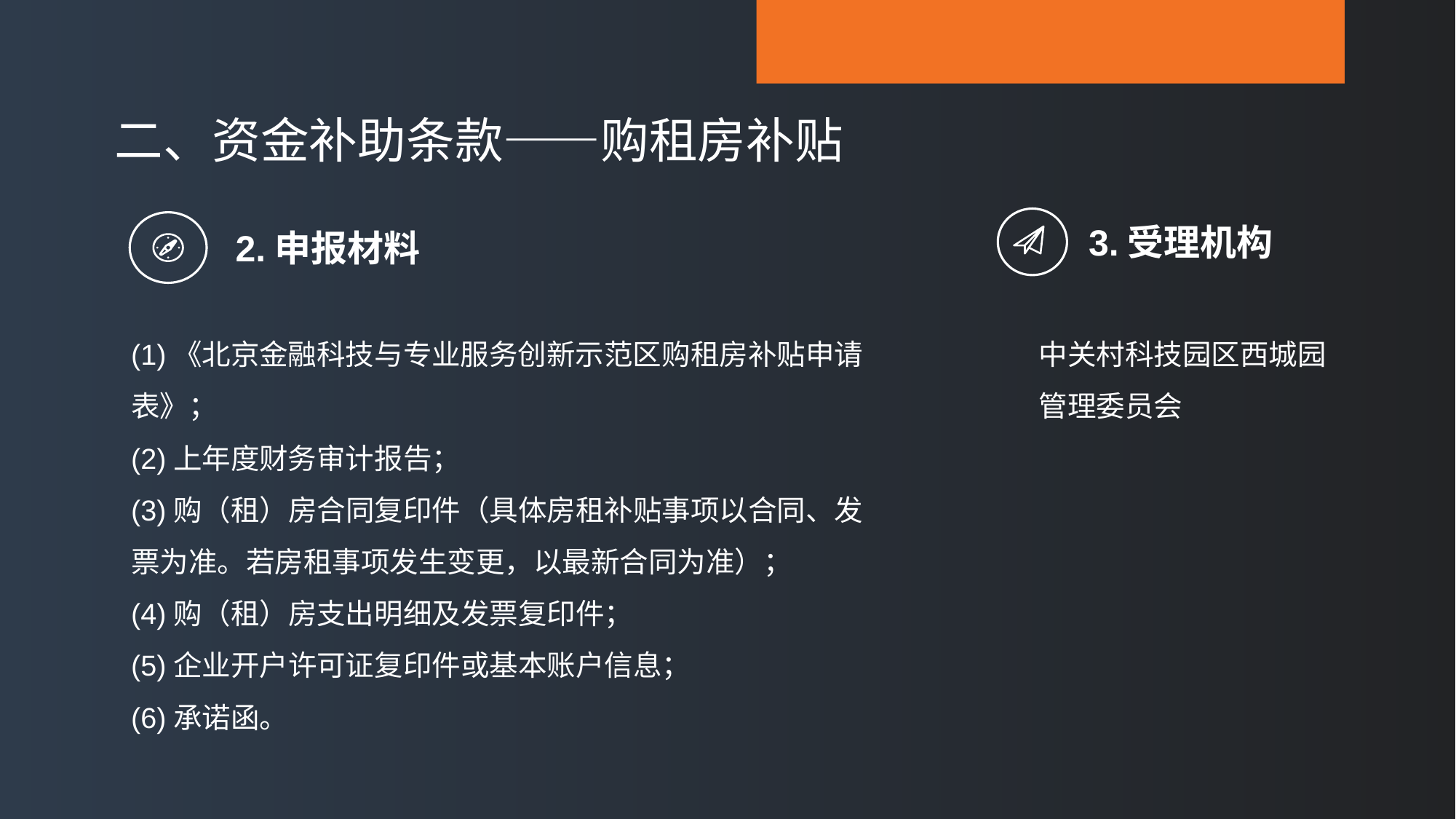

二、资金补助条款——购租房补贴

3.受理机构
2.申报材料

(1)《北京金融科技与专业服务创新示范区购租房补贴申请表》；
(2)上年度财务审计报告；
(3)购（租）房合同复印件（具体房租补贴事项以合同、发票为准。若房租事项发生变更，以最新合同为准）；
(4)购（租）房支出明细及发票复印件；
(5)企业开户许可证复印件或基本账户信息；
(6)承诺函。
中关村科技园区西城园
管理委员会